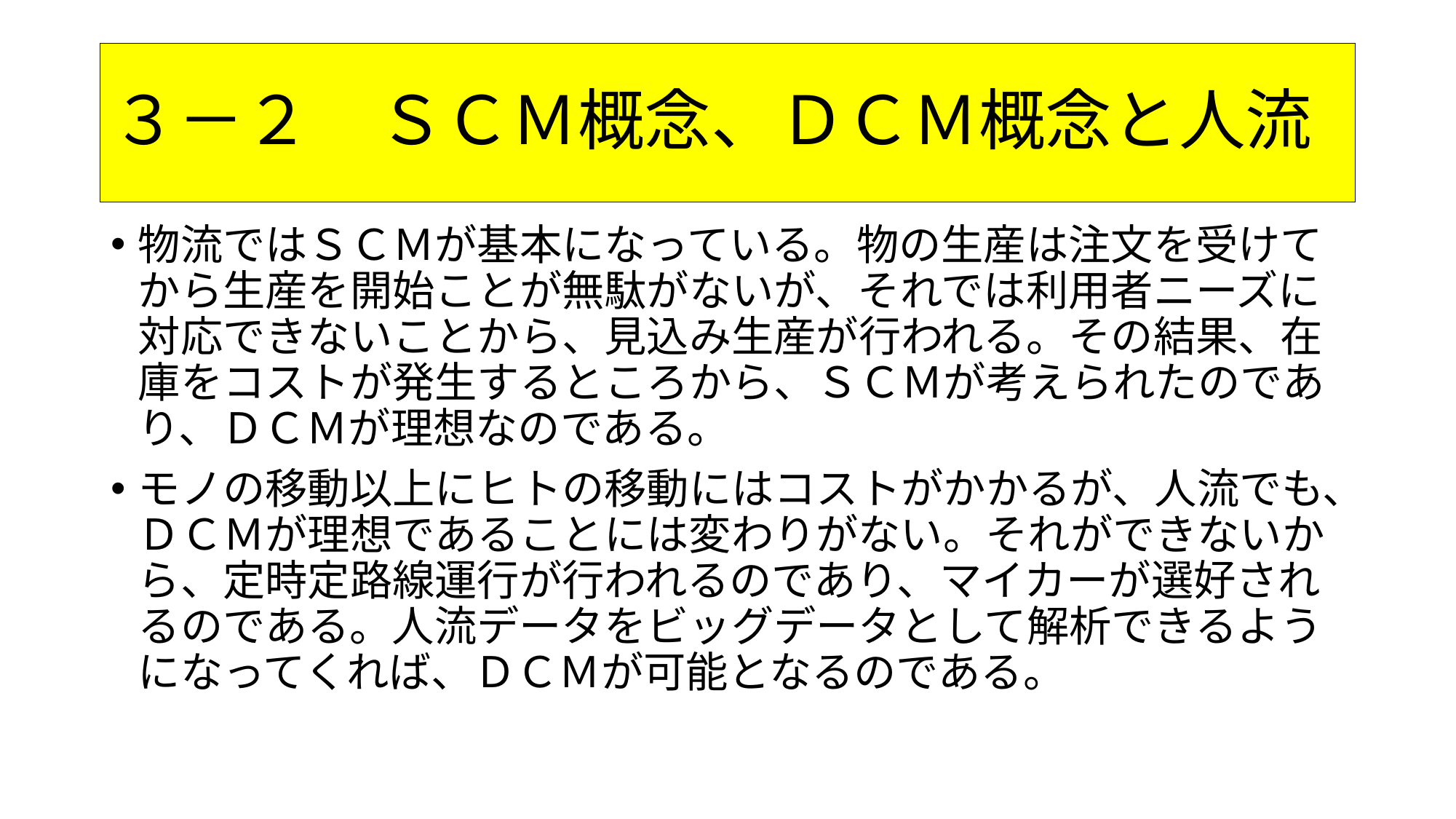

# ３－２　ＳＣＭ概念、ＤＣＭ概念と人流
物流ではＳＣＭが基本になっている。物の生産は注文を受けてから生産を開始ことが無駄がないが、それでは利用者ニーズに対応できないことから、見込み生産が行われる。その結果、在庫をコストが発生するところから、ＳＣＭが考えられたのであり、ＤＣＭが理想なのである。
モノの移動以上にヒトの移動にはコストがかかるが、人流でも、ＤＣＭが理想であることには変わりがない。それができないから、定時定路線運行が行われるのであり、マイカーが選好されるのである。人流データをビッグデータとして解析できるようになってくれば、ＤＣＭが可能となるのである。